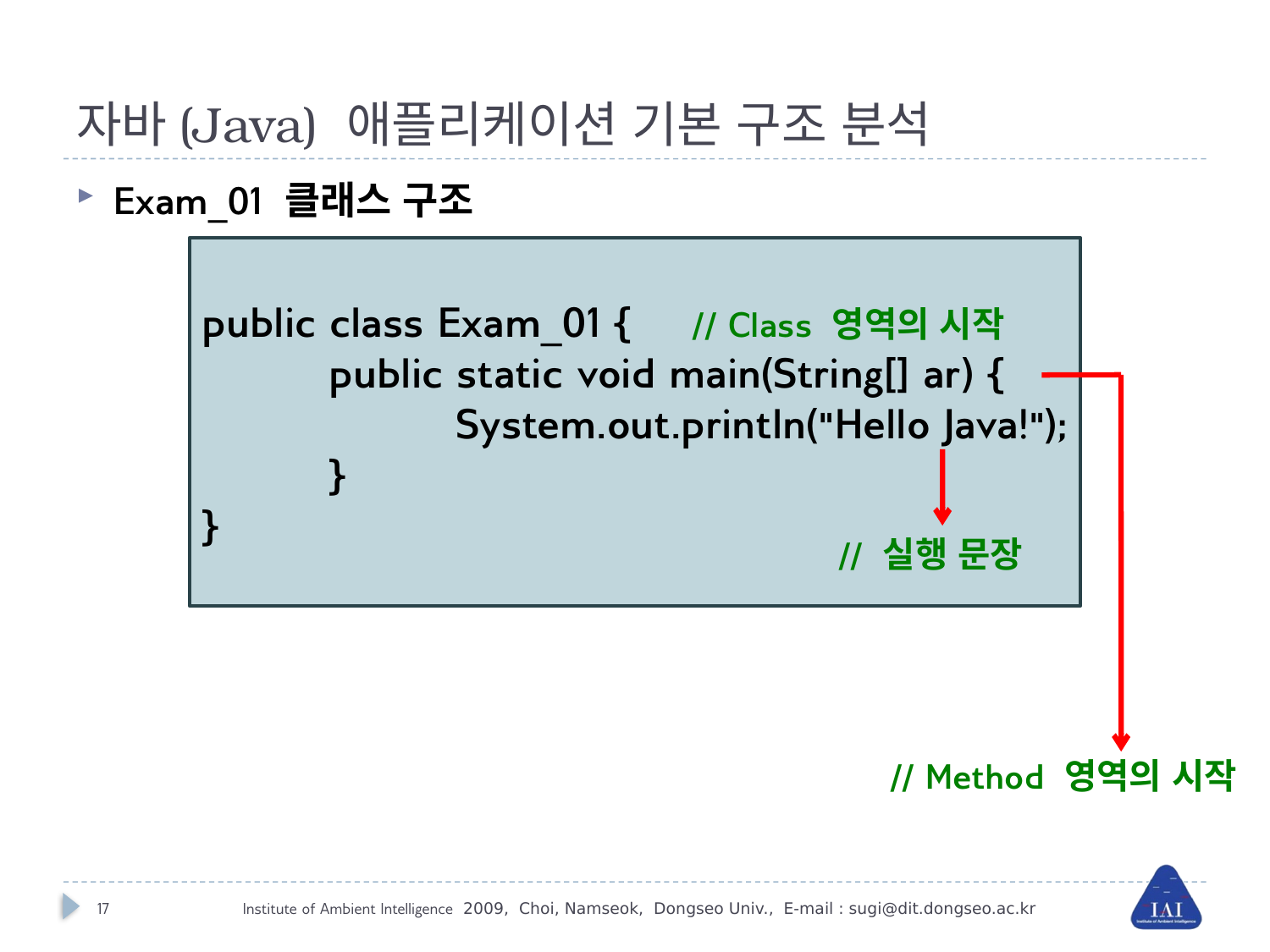

# 자바(Java) 애플리케이션 기본 구조 분석
Exam_01 클래스 구조

public class Exam_01 {
	public static void main(String[] ar) {
		System.out.println("Hello Java!");
	}
}

// Class 영역의 시작
// 실행 문장
// Method 영역의 시작